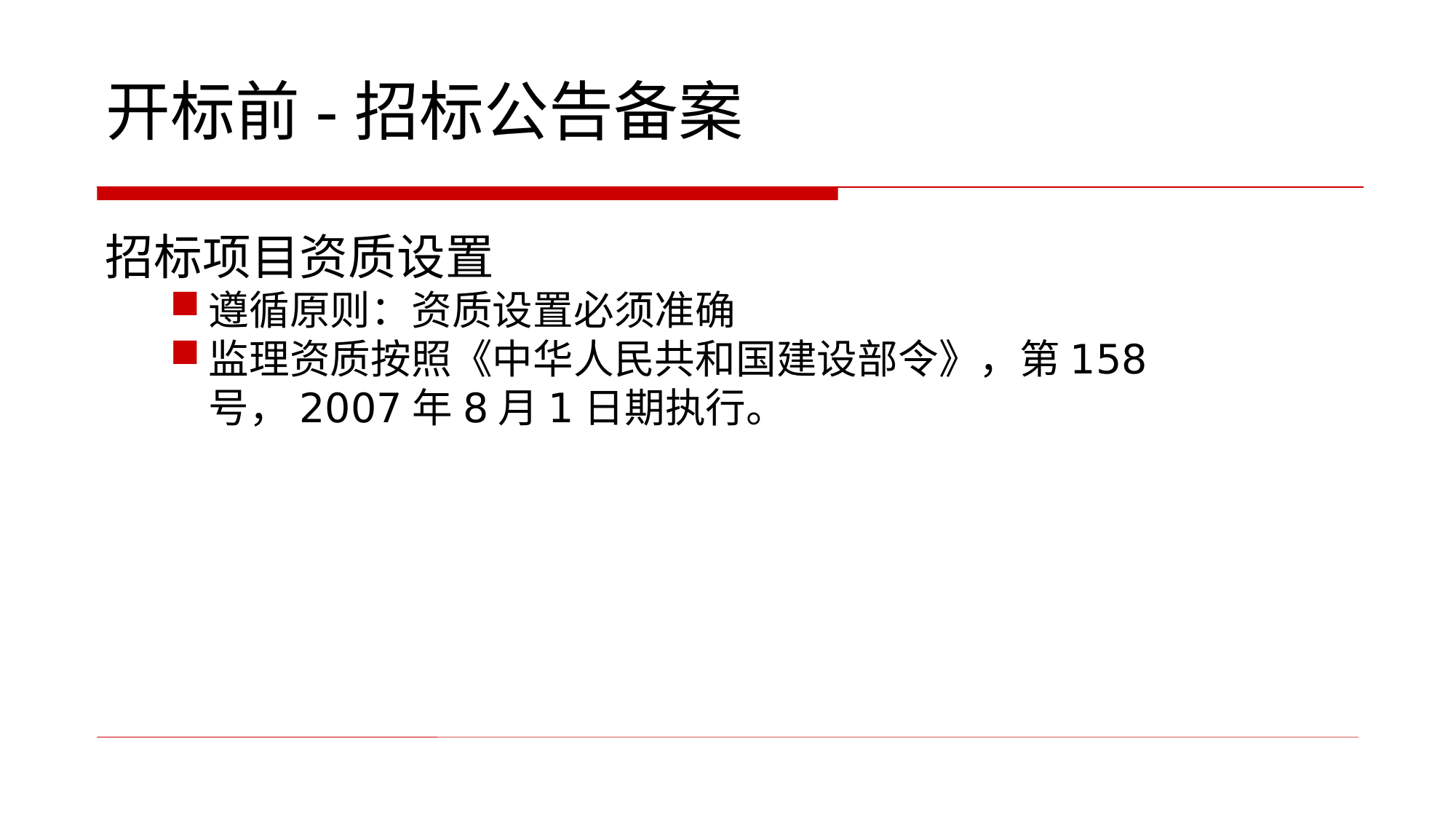

开标前-招标公告备案
招标项目资质设置
遵循原则：资质设置必须准确
监理资质按照《中华人民共和国建设部令》，第158号，2007年8月1日期执行。